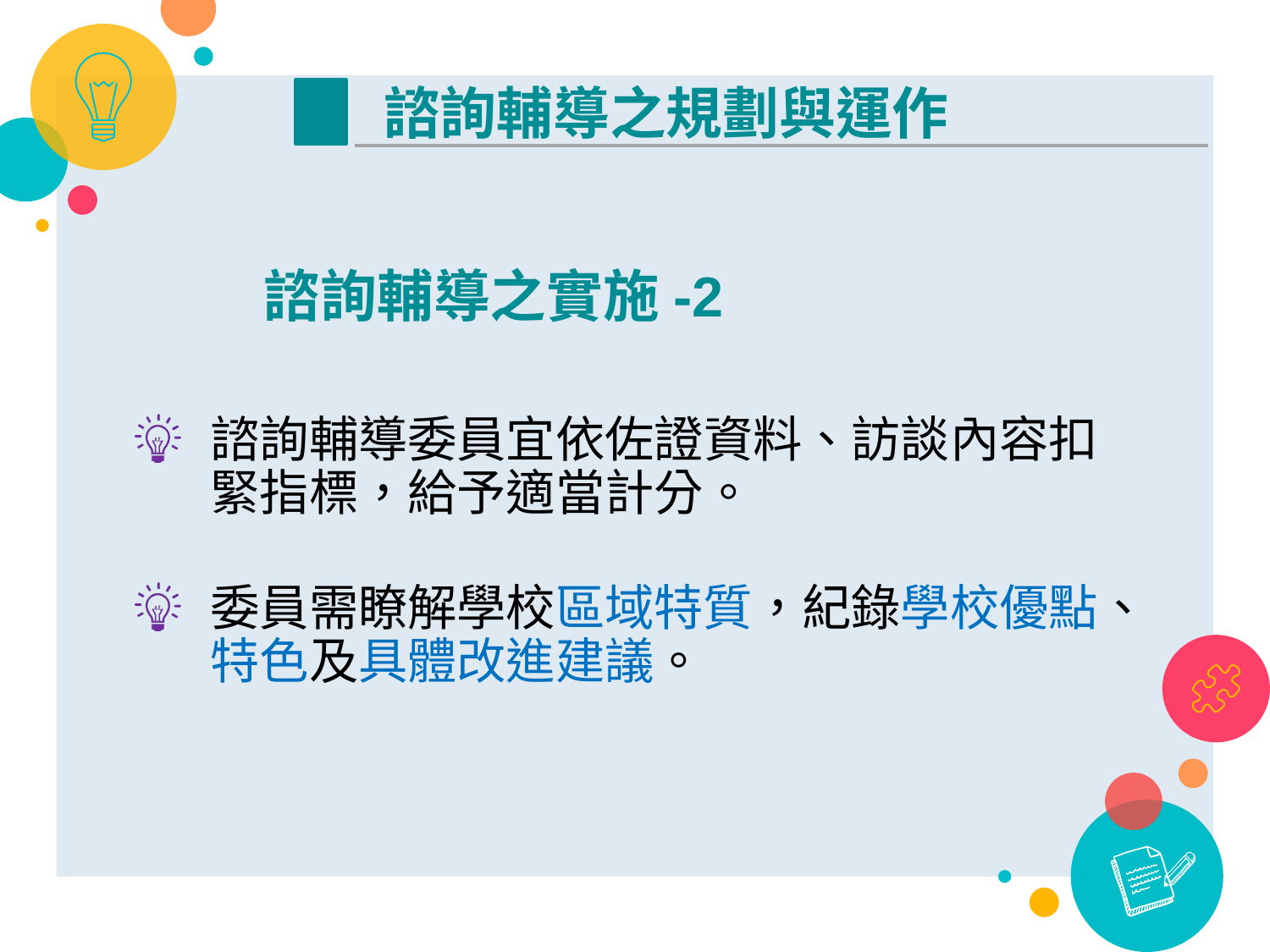

諮詢輔導之規劃與運作

諮詢輔導之實施-2
諮詢輔導委員宜依佐證資料、訪談內容扣緊指標，給予適當計分。

委員需瞭解學校區域特質，紀錄學校優點、特色及具體改進建議。